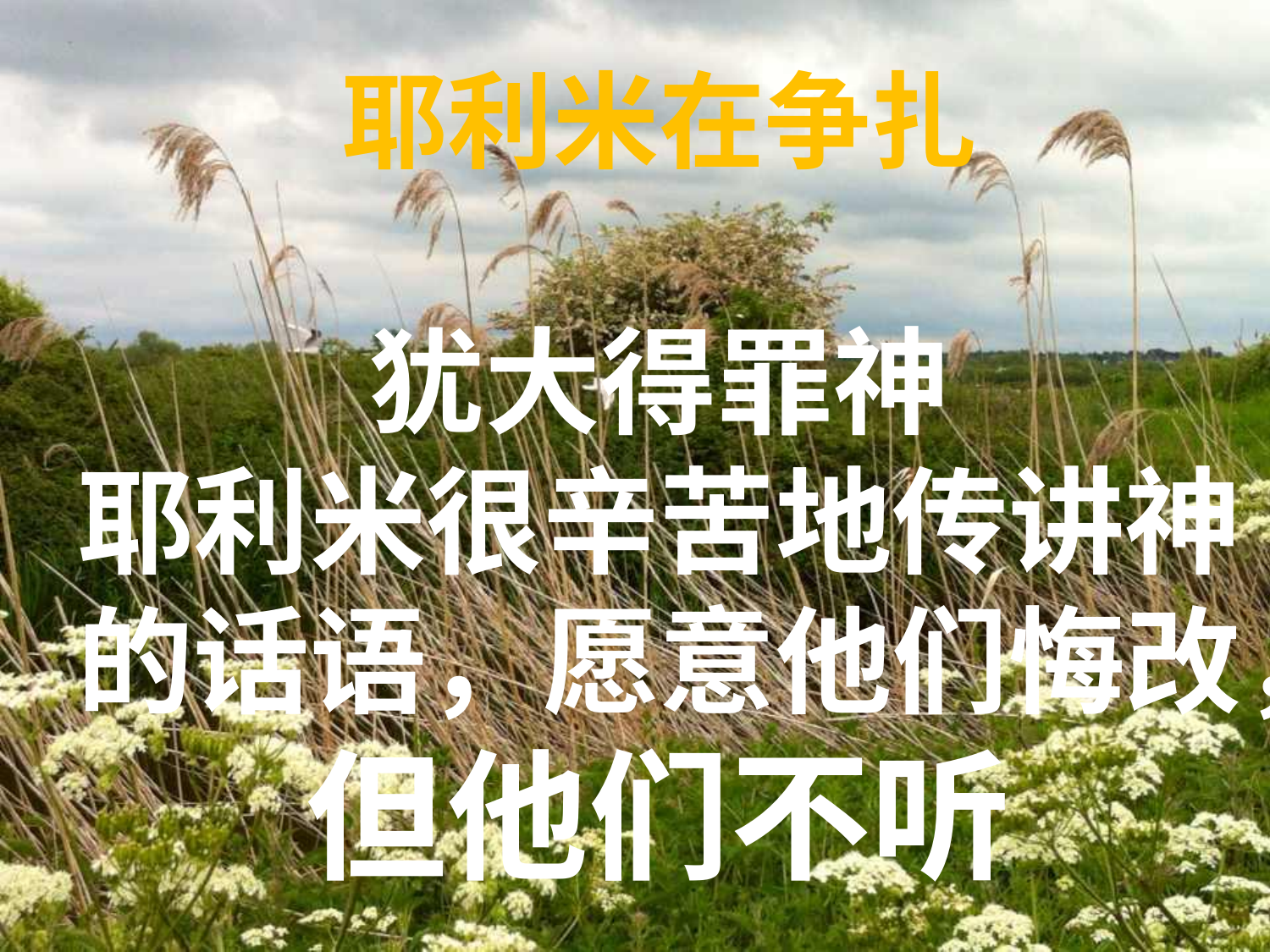

# 耶利米在争扎 犹大得罪神 耶利米很辛苦地传讲神的话语，愿意他们悔改，但他们不听